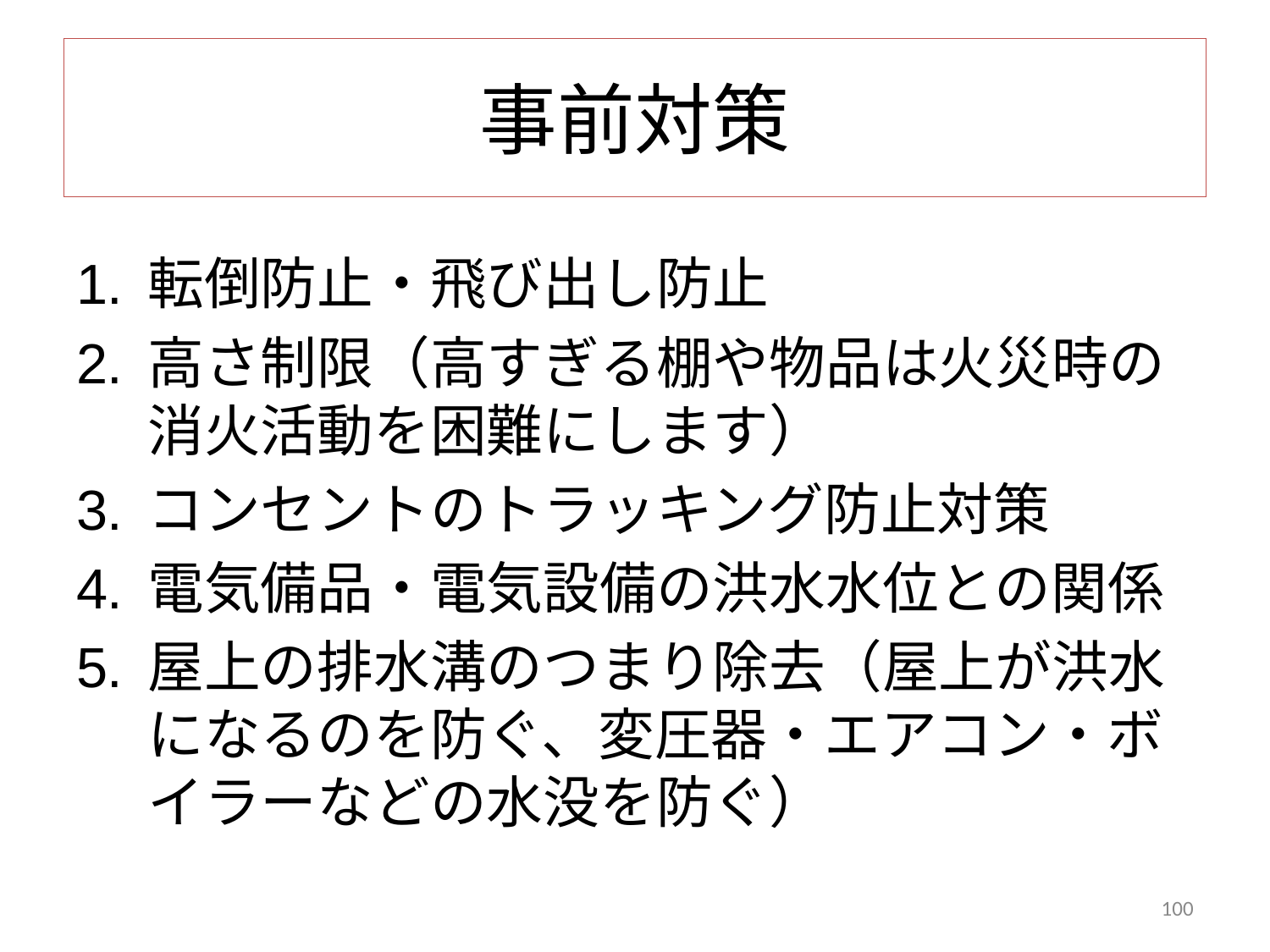

# 事前対策
転倒防止・飛び出し防止
高さ制限（高すぎる棚や物品は火災時の消火活動を困難にします）
コンセントのトラッキング防止対策
電気備品・電気設備の洪水水位との関係
屋上の排水溝のつまり除去（屋上が洪水になるのを防ぐ、変圧器・エアコン・ボイラーなどの水没を防ぐ）
100